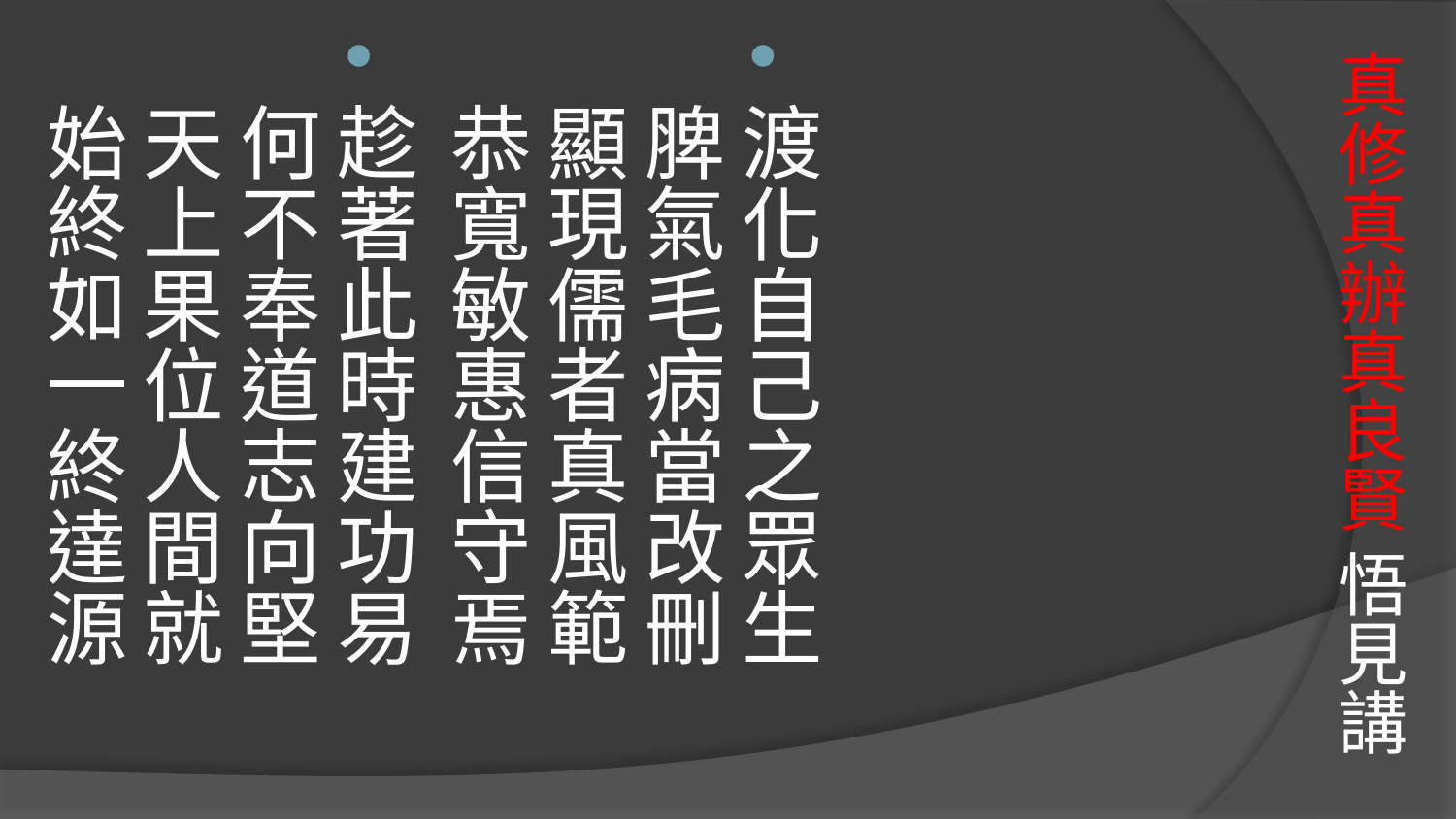

# 真修真辦真良賢 悟見講
渡化自己之眾生　脾氣毛病當改刪
顯現儒者真風範　恭寬敏惠信守焉
趁著此時建功易　何不奉道志向堅
天上果位人間就　始終如一終達源